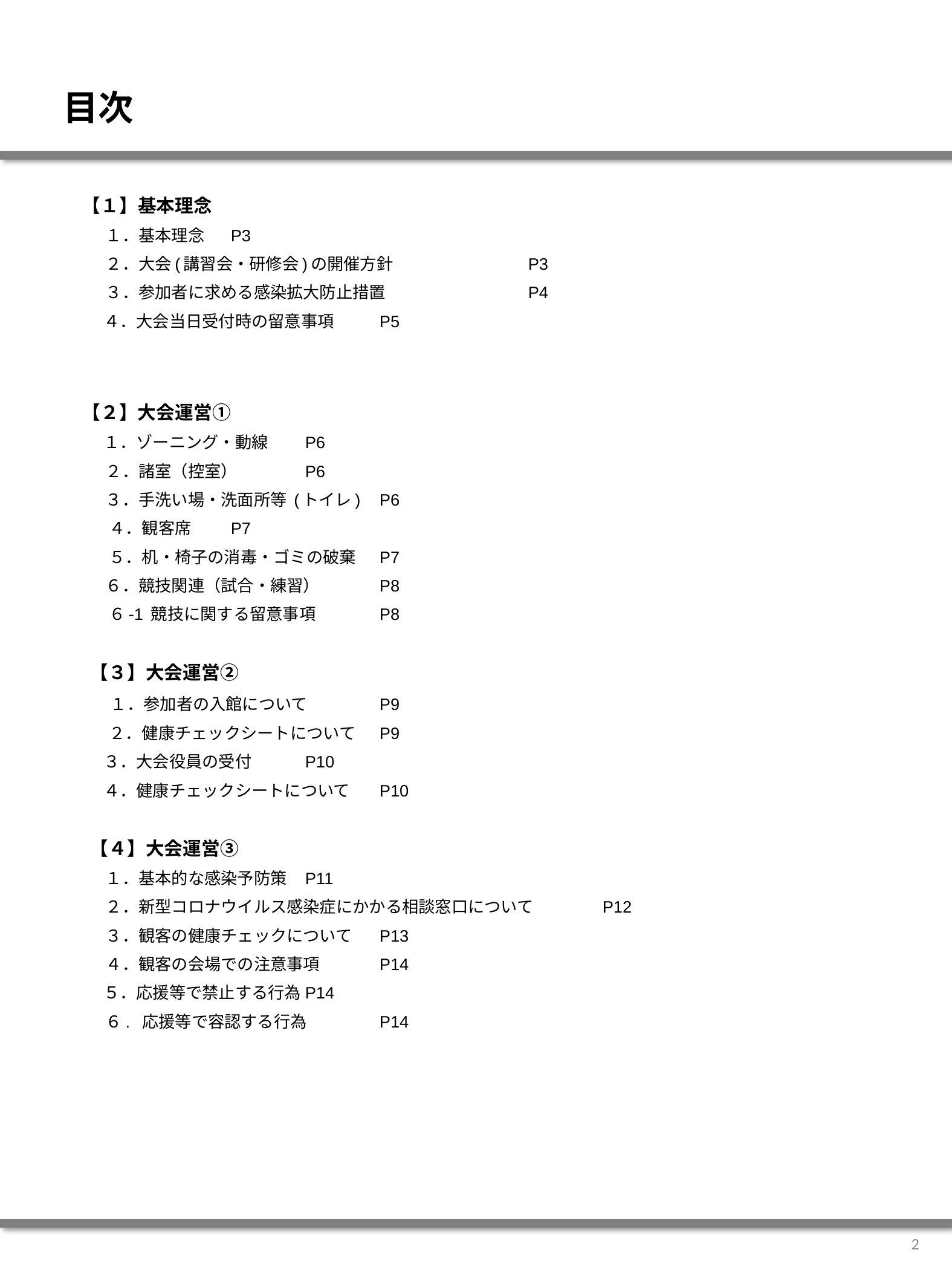

# 目次
【１】基本理念
　  １．基本理念					P3
　  ２．大会(講習会・研修会)の開催方針			P3
　  ３．参加者に求める感染拡大防止措置			P4
     ４．大会当日受付時の留意事項				P5

【２】大会運営①
     １．ゾーニング・動線				P6
　  ２．諸室（控室）					P6
　  ３．手洗い場・洗面所等 (トイレ)			P6
  　４．観客席					P7
  　５．机・椅子の消毒・ゴミの破棄			P7
　  ６．競技関連（試合・練習）				P8
  　６-1 競技に関する留意事項				P8

 【３】大会運営②
  　１．参加者の入館について				P9
 　 ２．健康チェックシートについて			P9
     ３．大会役員の受付					P10
     ４．健康チェックシートについて			P10

 【４】大会運営③
　  １．基本的な感染予防策				P11
　  ２．新型コロナウイルス感染症にかかる相談窓口について	P12
　  ３．観客の健康チェックについて			P13
　  ４．観客の会場での注意事項				P14
     ５．応援等で禁止する行為				P14
　  ６.  応援等で容認する行為				P14

2